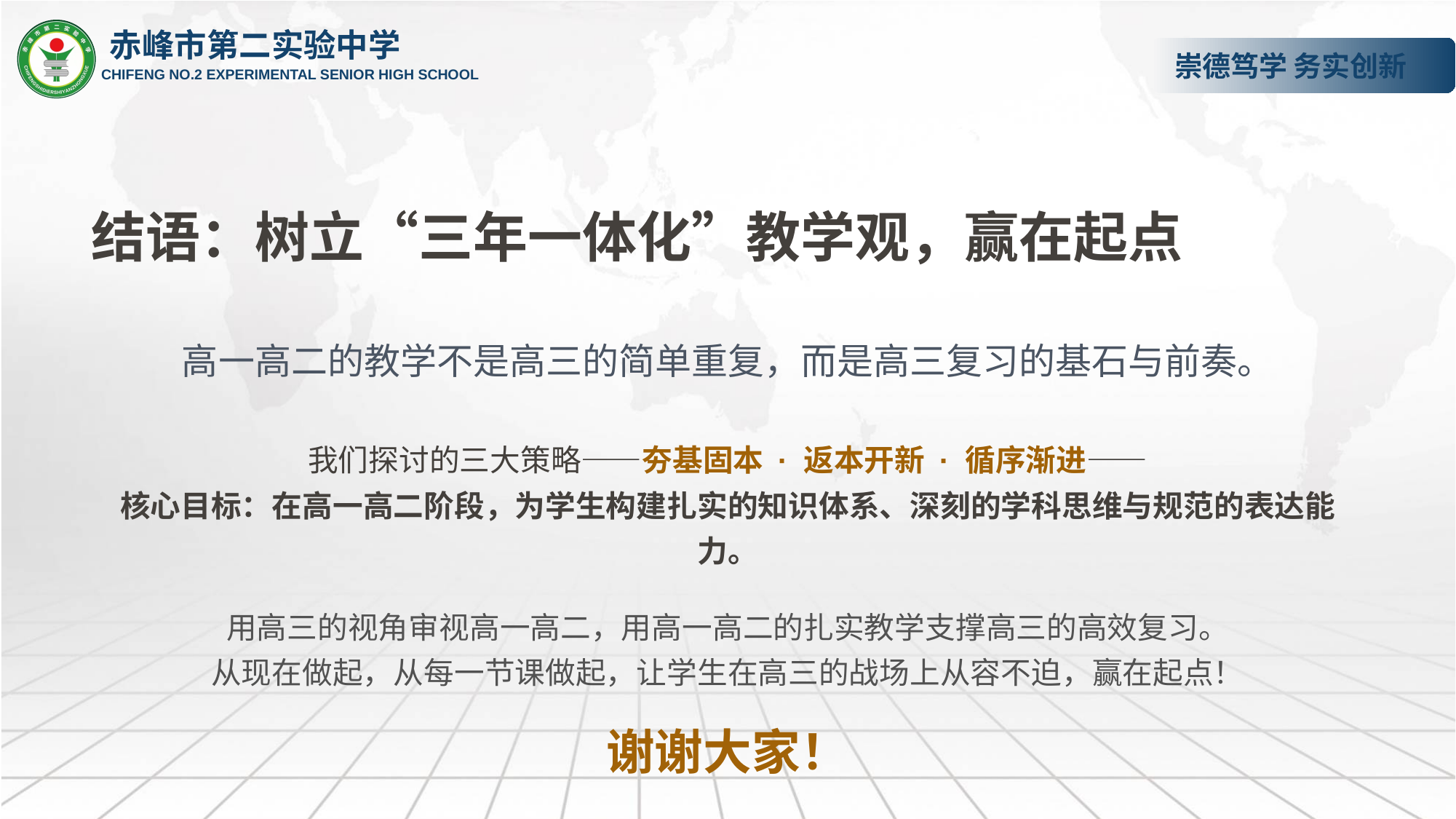

结语：树立“三年一体化”教学观，赢在起点
高一高二的教学不是高三的简单重复，而是高三复习的基石与前奏。
我们探讨的三大策略——夯基固本 · 返本开新 · 循序渐进——
核心目标：在高一高二阶段，为学生构建扎实的知识体系、深刻的学科思维与规范的表达能力。
用高三的视角审视高一高二，用高一高二的扎实教学支撑高三的高效复习。
从现在做起，从每一节课做起，让学生在高三的战场上从容不迫，赢在起点！
谢谢大家！